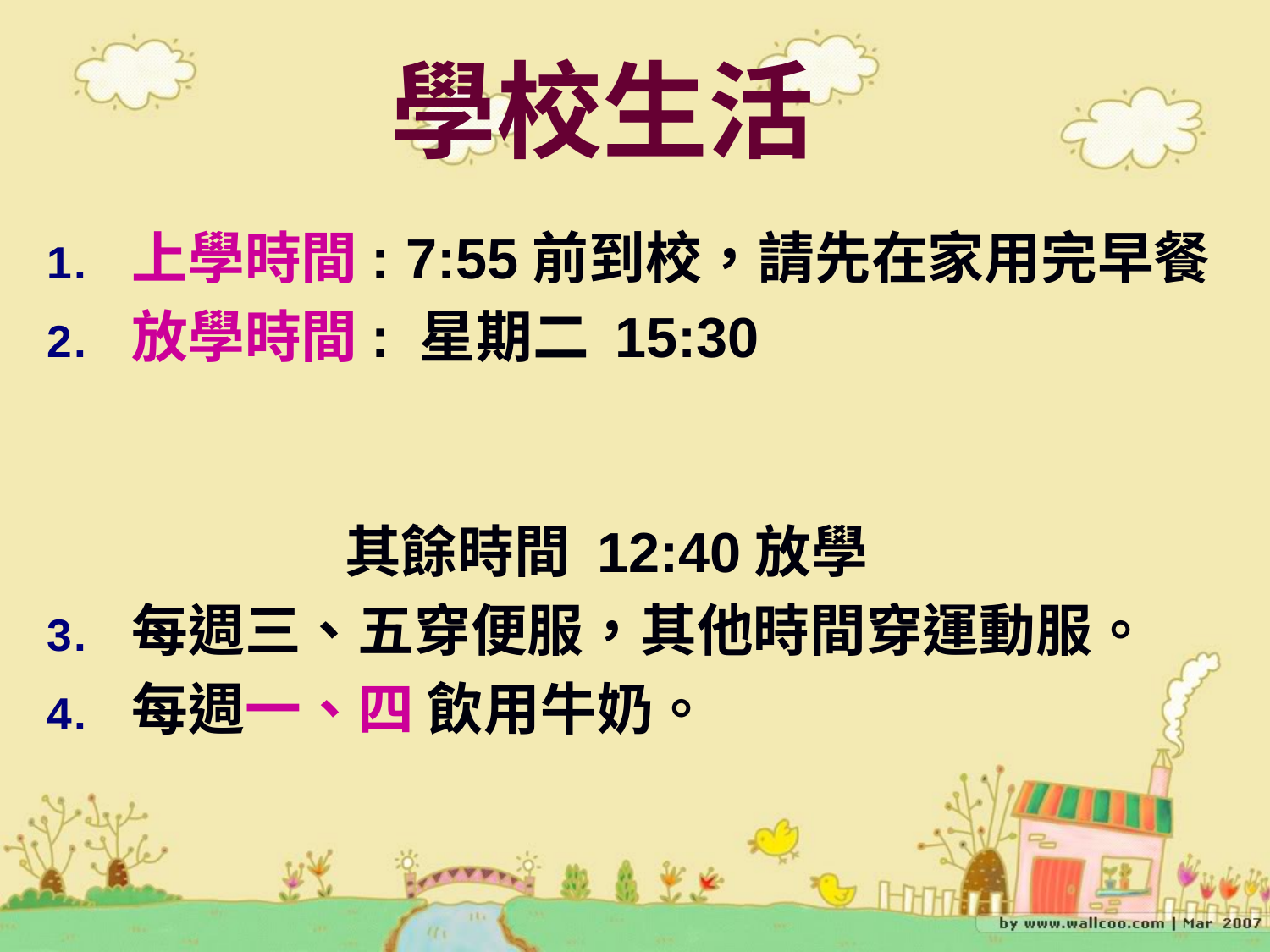

學校生活
上學時間: 7:55前到校，請先在家用完早餐
放學時間: 星期二 15:30
                      其餘時間 12:40放學
每週三、五穿便服，其他時間穿運動服。
每週一、四 飲用牛奶。